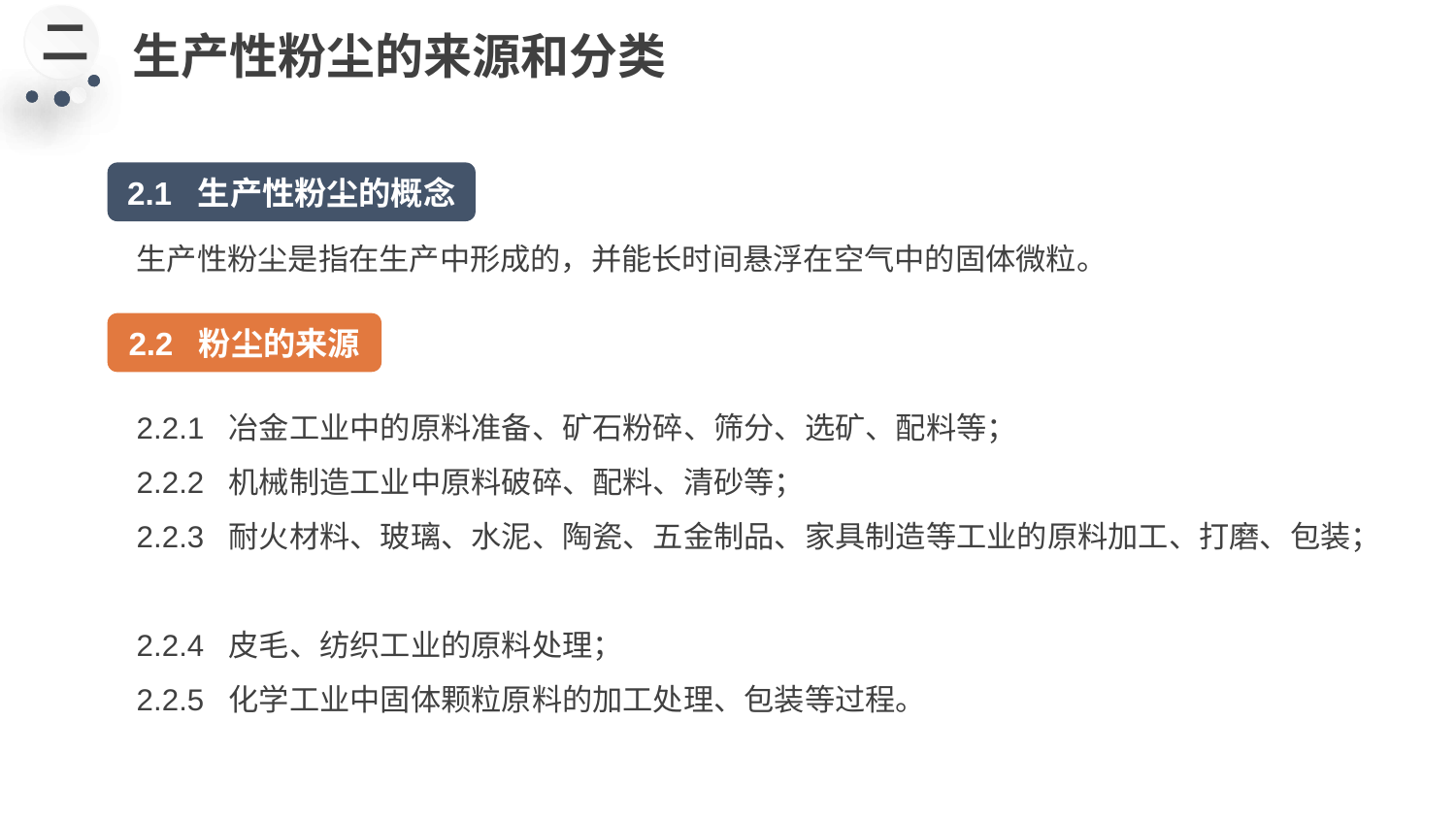

二
生产性粉尘的来源和分类
2.1  生产性粉尘的概念
生产性粉尘是指在生产中形成的，并能长时间悬浮在空气中的固体微粒。
2.2  粉尘的来源
2.2.1  冶金工业中的原料准备、矿石粉碎、筛分、选矿、配料等；
2.2.2  机械制造工业中原料破碎、配料、清砂等；
2.2.3  耐火材料、玻璃、水泥、陶瓷、五金制品、家具制造等工业的原料加工、打磨、包装；
2.2.4  皮毛、纺织工业的原料处理；
2.2.5  化学工业中固体颗粒原料的加工处理、包装等过程。